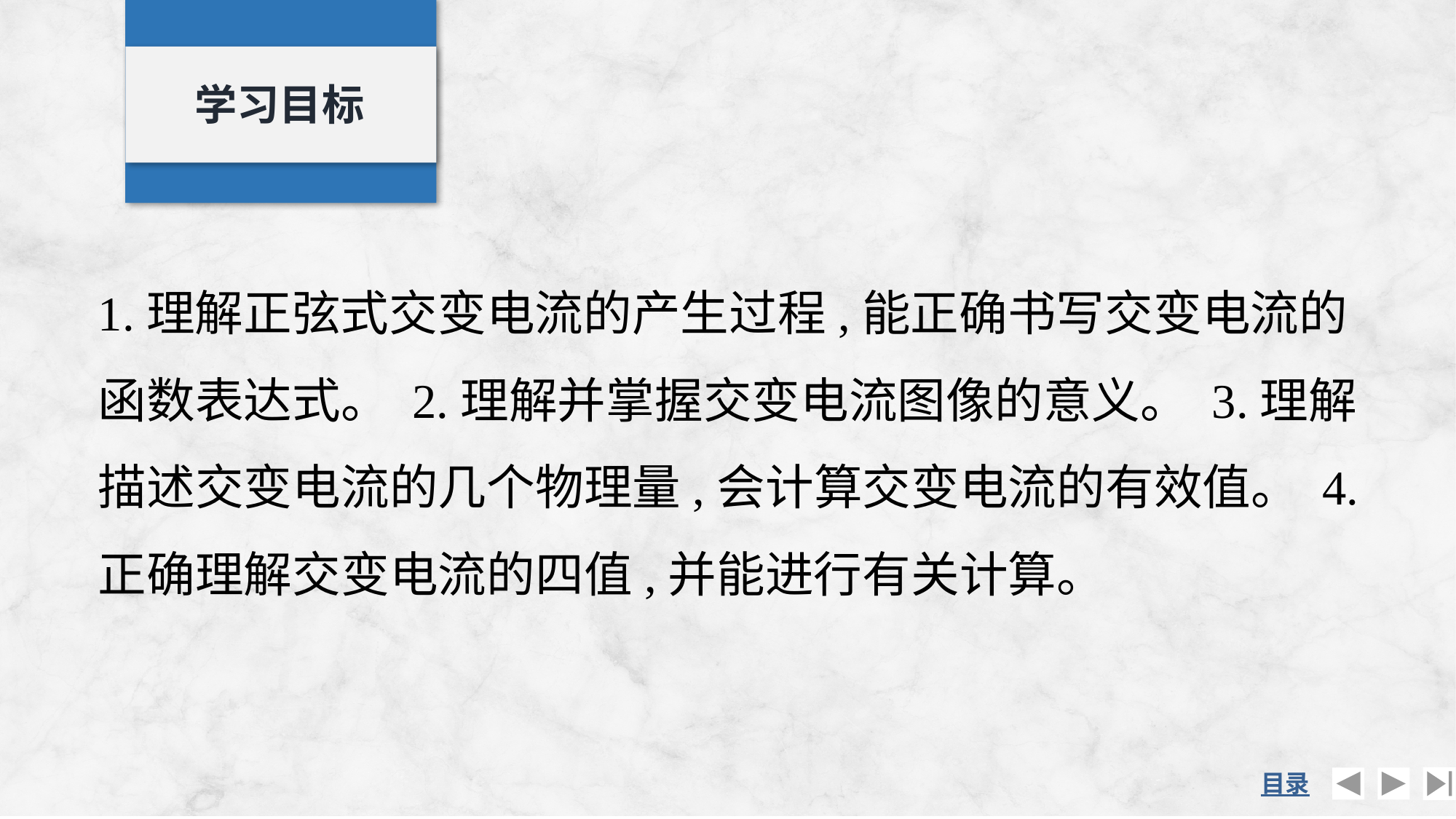

学习目标
1.理解正弦式交变电流的产生过程,能正确书写交变电流的函数表达式。 2.理解并掌握交变电流图像的意义。 3.理解描述交变电流的几个物理量,会计算交变电流的有效值。 4.正确理解交变电流的四值,并能进行有关计算。